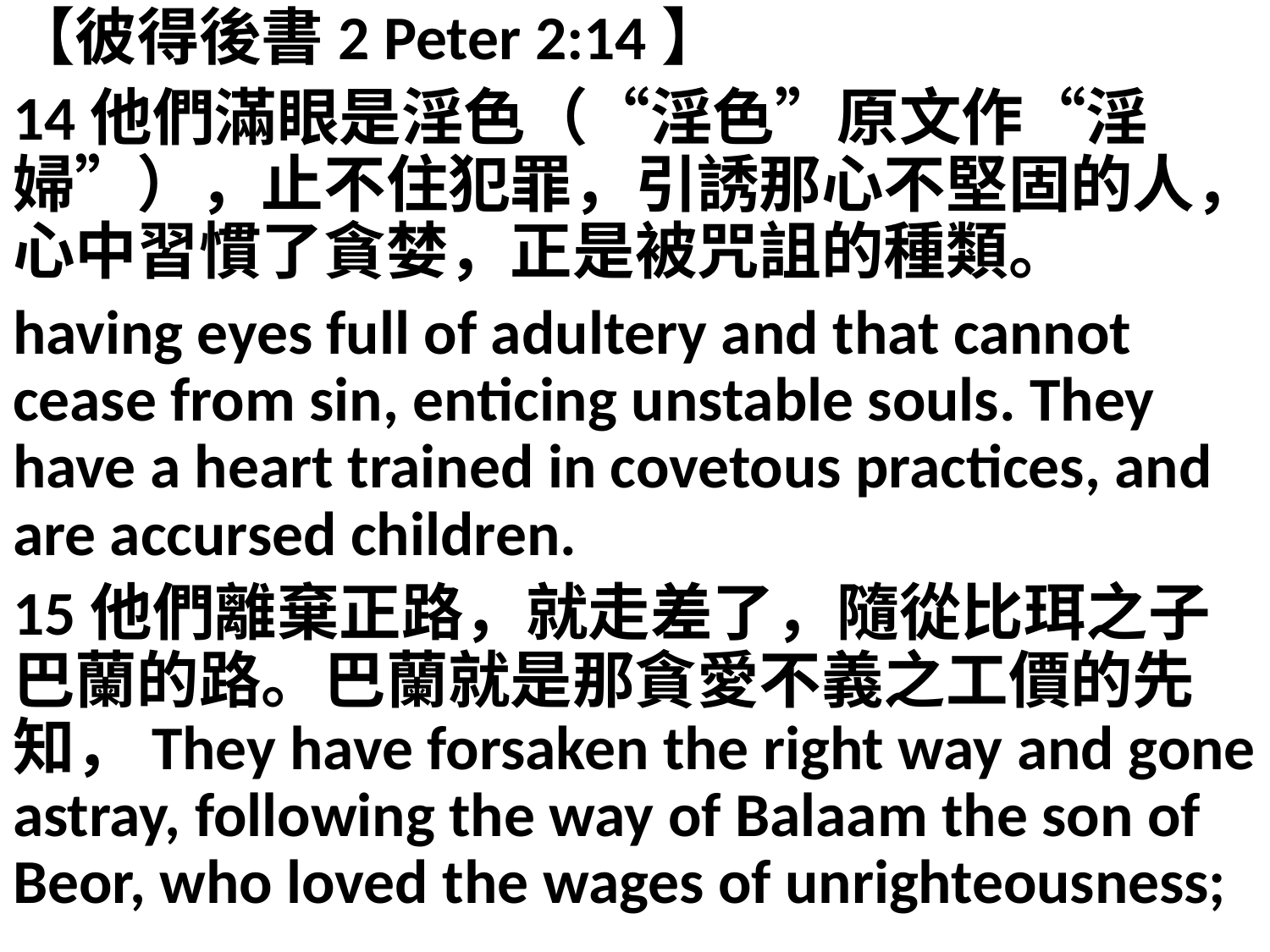

【彼得後書2 Peter 2:14】
14他們滿眼是淫色（“淫色”原文作“淫婦”），止不住犯罪，引誘那心不堅固的人，心中習慣了貪婪，正是被咒詛的種類。
having eyes full of adultery and that cannot cease from sin, enticing unstable souls. They have a heart trained in covetous practices, and are accursed children.
15他們離棄正路，就走差了，隨從比珥之子巴蘭的路。巴蘭就是那貪愛不義之工價的先知，They have forsaken the right way and gone astray, following the way of Balaam the son of Beor, who loved the wages of unrighteousness;